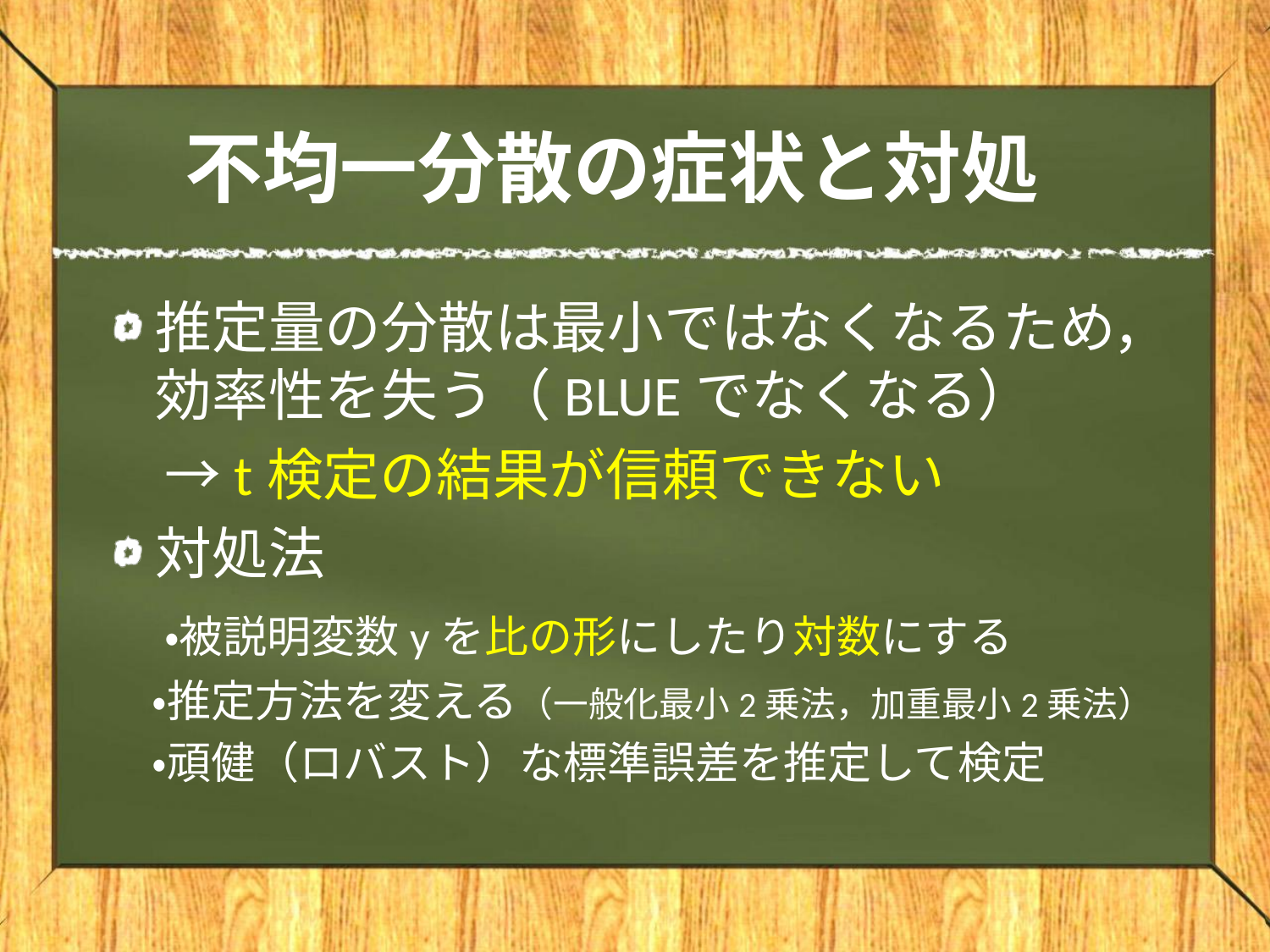

# 不均一分散の症状と対処
推定量の分散は最小ではなくなるため，効率性を失う（BLUEでなくなる）
　→t検定の結果が信頼できない
対処法
　・被説明変数yを比の形にしたり対数にする
　・推定方法を変える（一般化最小2乗法，加重最小2乗法）
　・頑健（ロバスト）な標準誤差を推定して検定